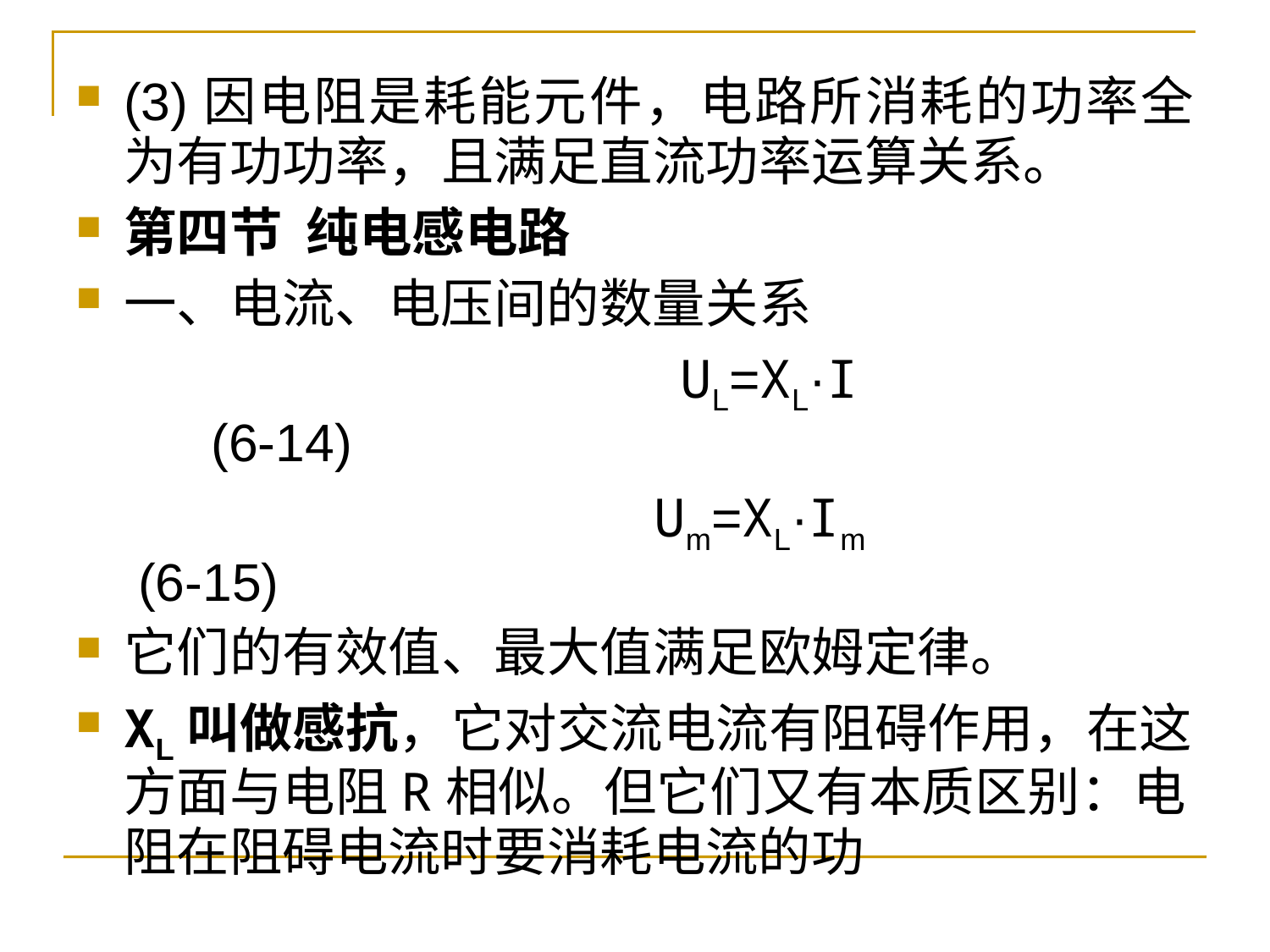

(3)因电阻是耗能元件，电路所消耗的功率全为有功功率，且满足直流功率运算关系。
第四节  纯电感电路
一、电流、电压间的数量关系
                   UL=XL·I                              (6-14)
                  Um=XL·Im                        (6-15)
它们的有效值、最大值满足欧姆定律。
XL叫做感抗，它对交流电流有阻碍作用，在这方面与电阻R相似。但它们又有本质区别：电阻在阻碍电流时要消耗电流的功